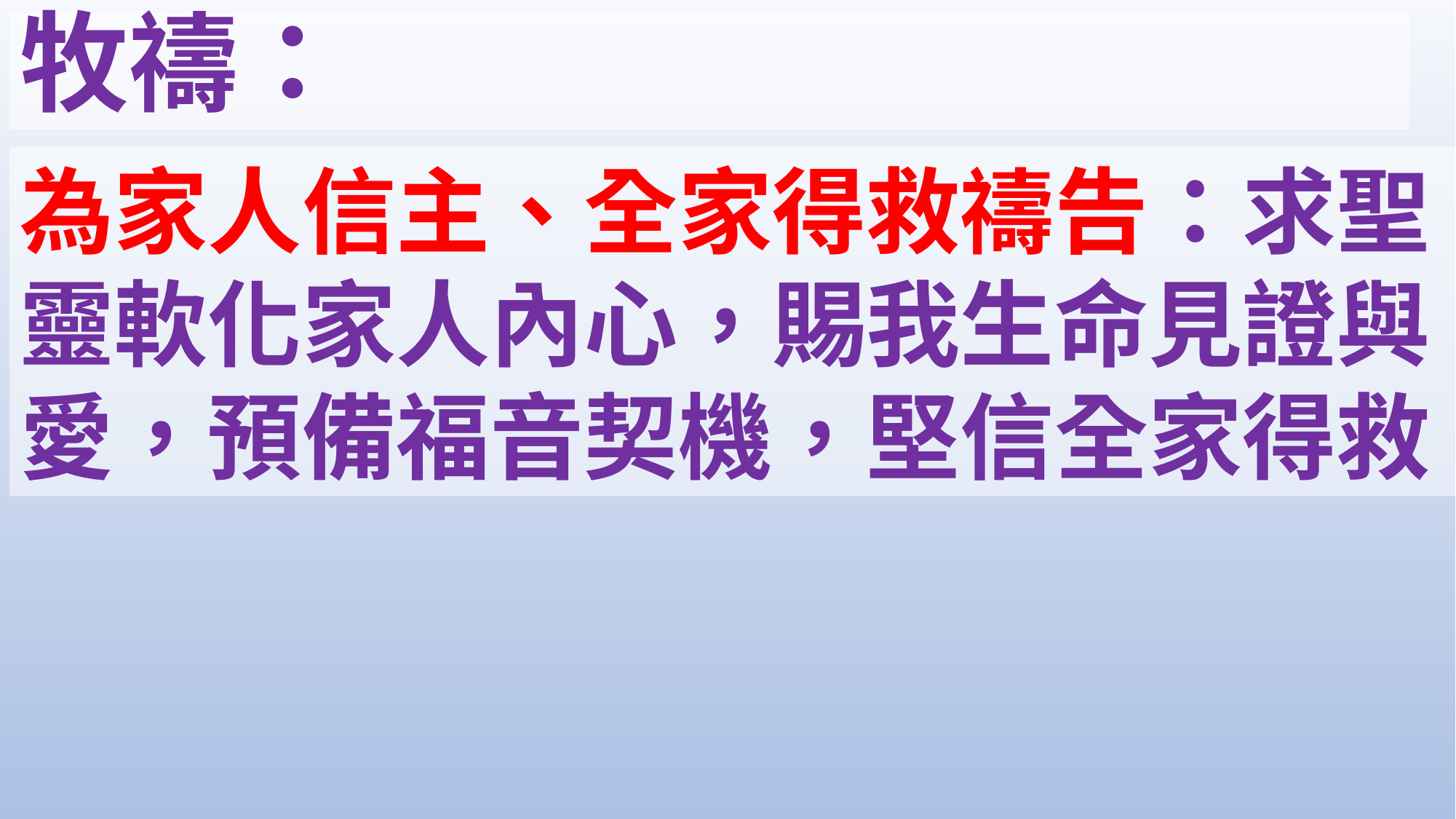

牧禱：
為家人信主、全家得救禱告：求聖靈軟化家人內心，賜我生命見證與愛，預備福音契機，堅信全家得救。